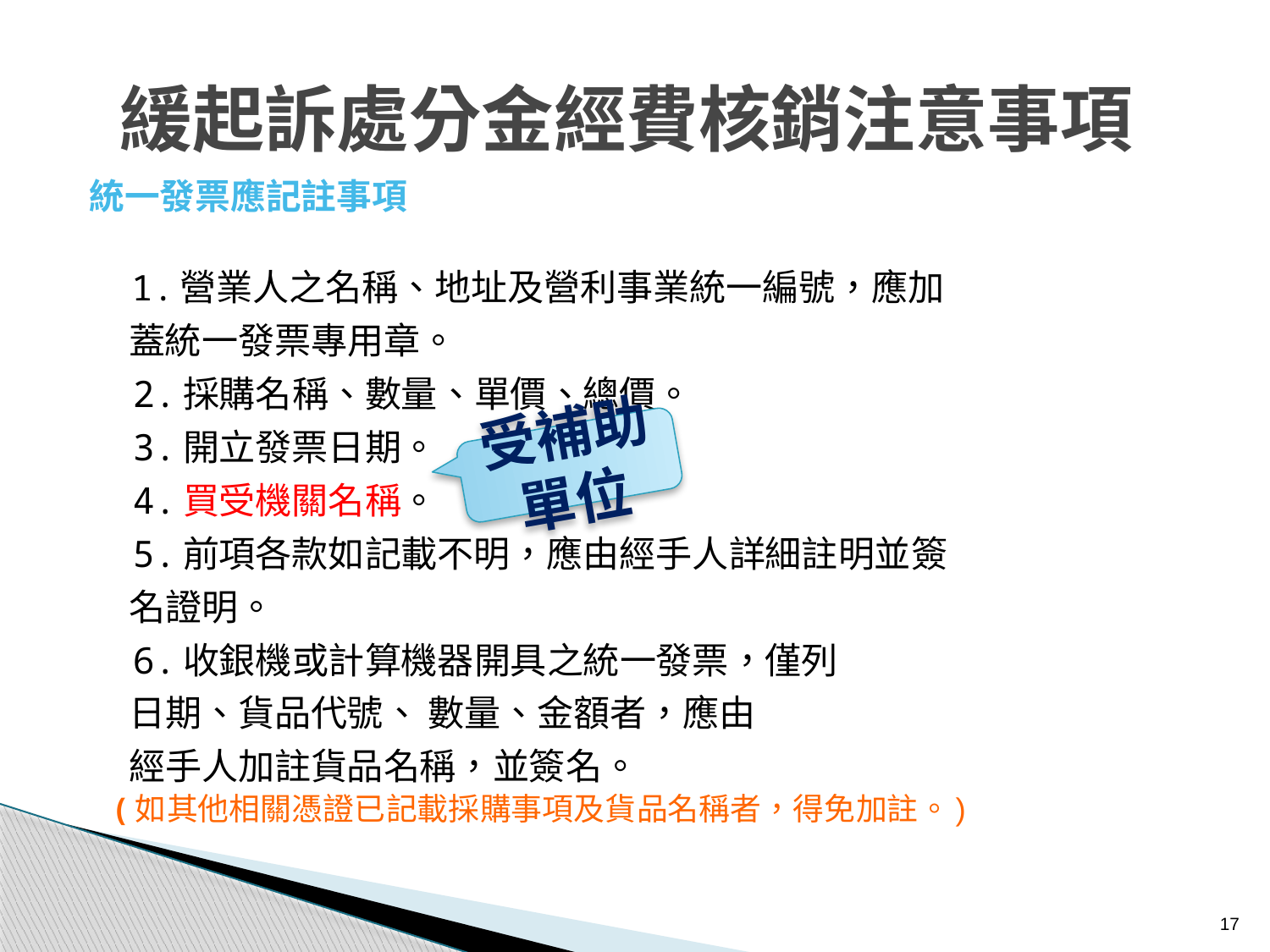

# 緩起訴處分金經費核銷注意事項
統一發票應記註事項

  1.營業人之名稱、地址及營利事業統一編號，應加
    蓋統一發票專用章。
  2.採購名稱、數量、單價、總價。
  3.開立發票日期。
  4.買受機關名稱。
  5.前項各款如記載不明，應由經手人詳細註明並簽
    名證明。
  6.收銀機或計算機器開具之統一發票，僅列
    日期、貨品代號、 數量、金額者，應由
    經手人加註貨品名稱，並簽名。
 (如其他相關憑證已記載採購事項及貨品名稱者，得免加註。)

受補助單位
17